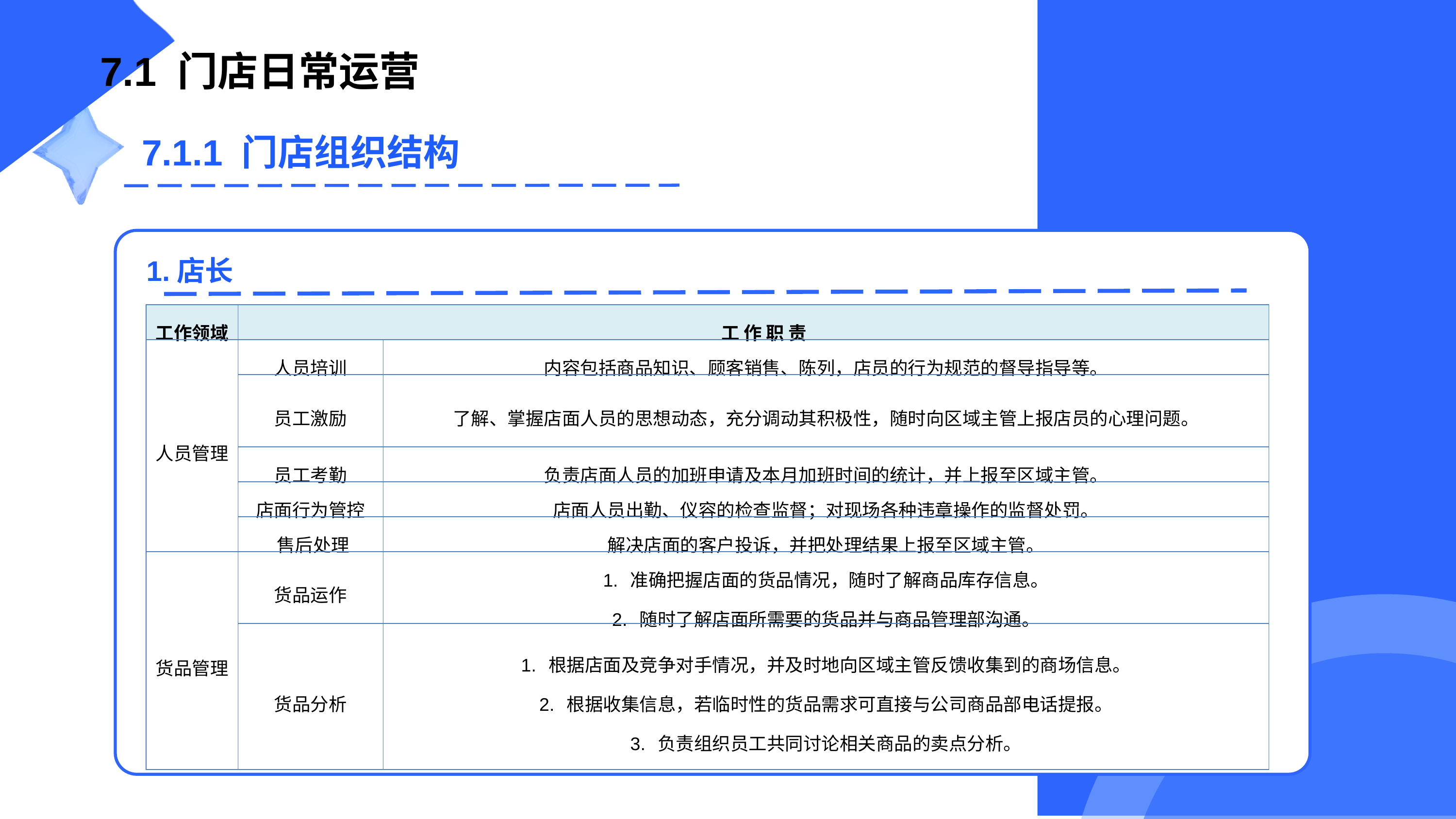

7.1 门店日常运营

7.1.1 门店组织结构

1.店长

| 工作领域 | 工 作 职 责 |  |
| --- | --- | --- |
| 人员管理 | 人员培训 | 内容包括商品知识、顾客销售、陈列，店员的行为规范的督导指导等。 |
|  | 员工激励 | 了解、掌握店面人员的思想动态，充分调动其积极性，随时向区域主管上报店员的心理问题。 |
|  | 员工考勤 | 负责店面人员的加班申请及本月加班时间的统计，并上报至区域主管。 |
|  | 店面行为管控 | 店面人员出勤、仪容的检查监督；对现场各种违章操作的监督处罚。 |
|  | 售后处理 | 解决店面的客户投诉，并把处理结果上报至区域主管。 |
| 货品管理 | 货品运作 | 准确把握店面的货品情况，随时了解商品库存信息。 随时了解店面所需要的货品并与商品管理部沟通。 |
|  | 货品分析 | 根据店面及竞争对手情况，并及时地向区域主管反馈收集到的商场信息。 根据收集信息，若临时性的货品需求可直接与公司商品部电话提报。 负责组织员工共同讨论相关商品的卖点分析。 |